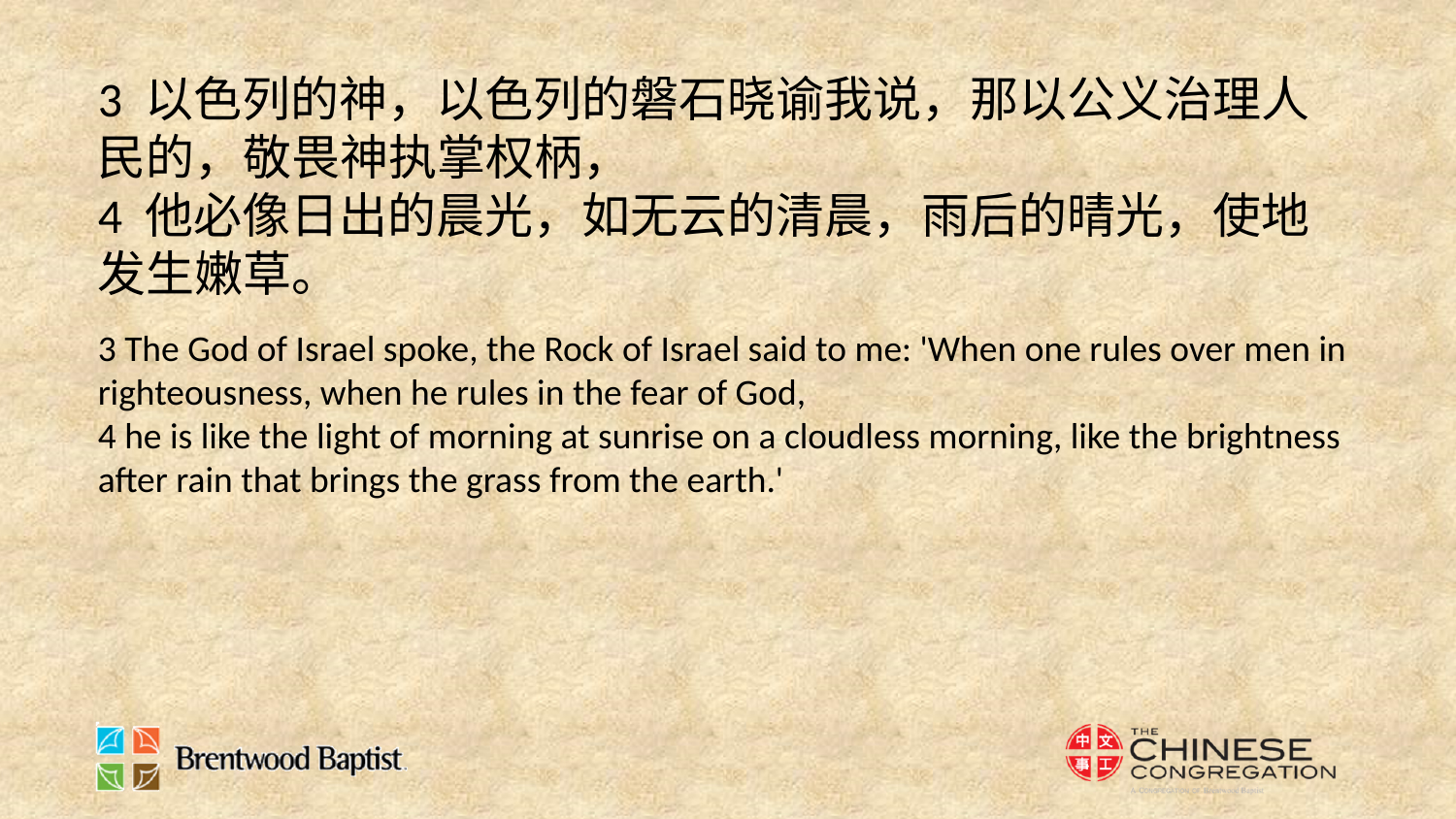

3 以色列的神，以色列的磐石晓谕我说，那以公义治理人民的，敬畏神执掌权柄，
4 他必像日出的晨光，如无云的清晨，雨后的晴光，使地发生嫩草。

3 The God of Israel spoke, the Rock of Israel said to me: 'When one rules over men in righteousness, when he rules in the fear of God,
4 he is like the light of morning at sunrise on a cloudless morning, like the brightness after rain that brings the grass from the earth.'